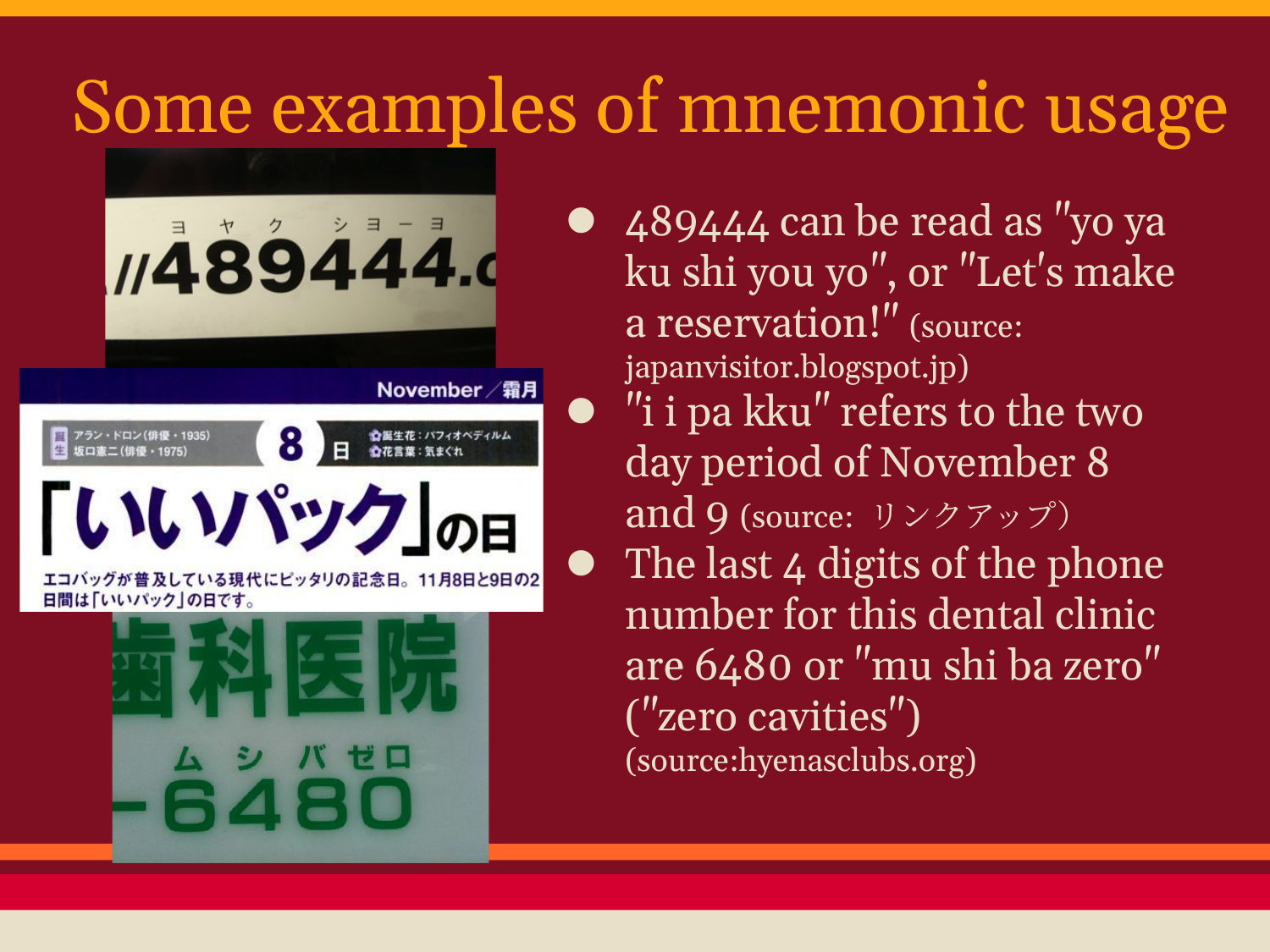

# Some examples of mnemonic usage

489444 can be read as "yo ya ku shi you yo", or "Let's make a reservation!" (source: japanvisitor.blogspot.jp)
"i i pa kku" refers to the two day period of November 8 and 9 (source: リンクアップ）
The last 4 digits of the phone number for this dental clinic are 6480 or "mu shi ba zero" ("zero cavities") (source:hyenasclubs.org)